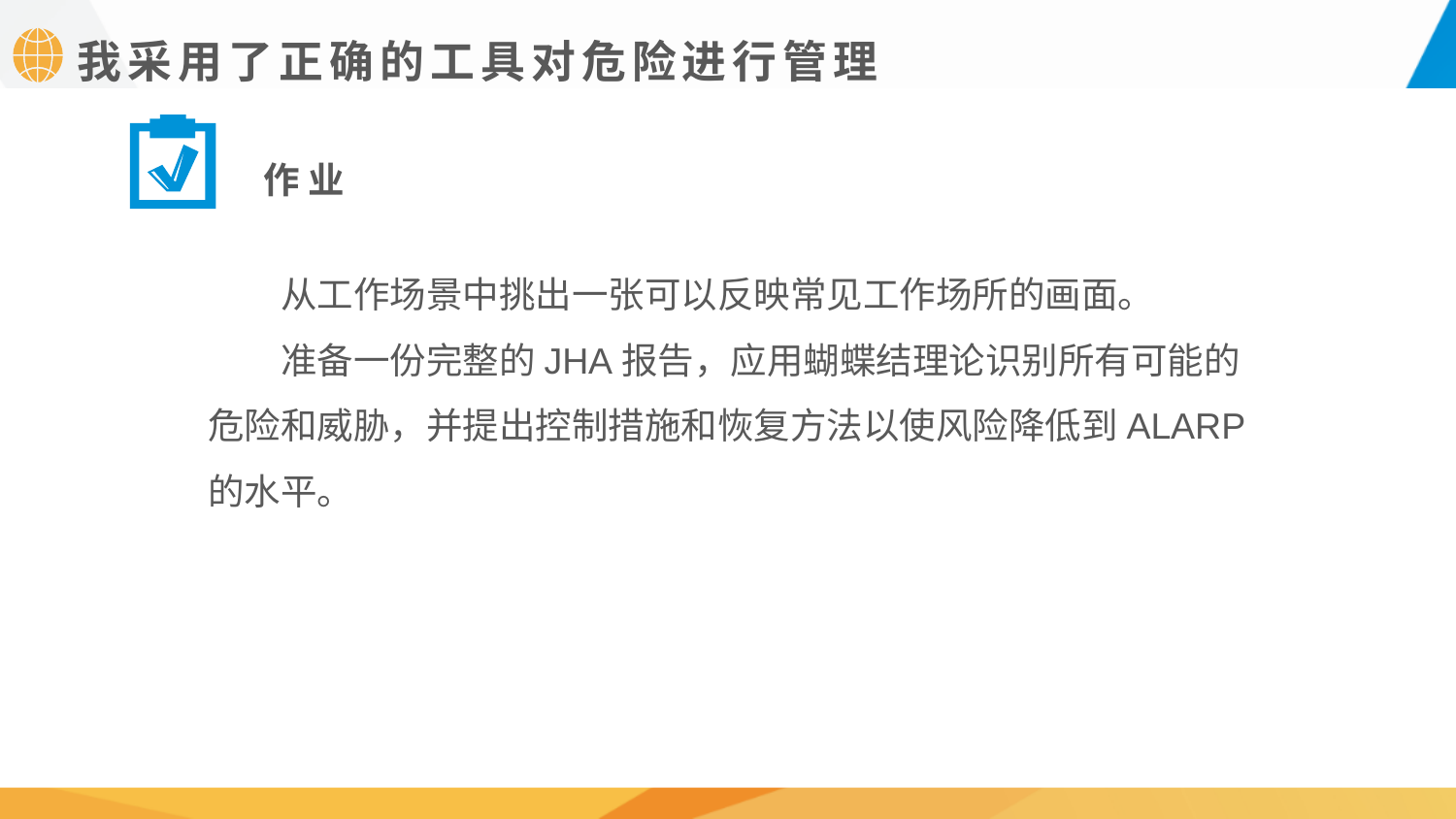

我采用了正确的工具对危险进行管理

作 业
从工作场景中挑出一张可以反映常见工作场所的画面。
准备一份完整的JHA报告，应用蝴蝶结理论识别所有可能的危险和威胁，并提出控制措施和恢复方法以使风险降低到ALARP的水平。